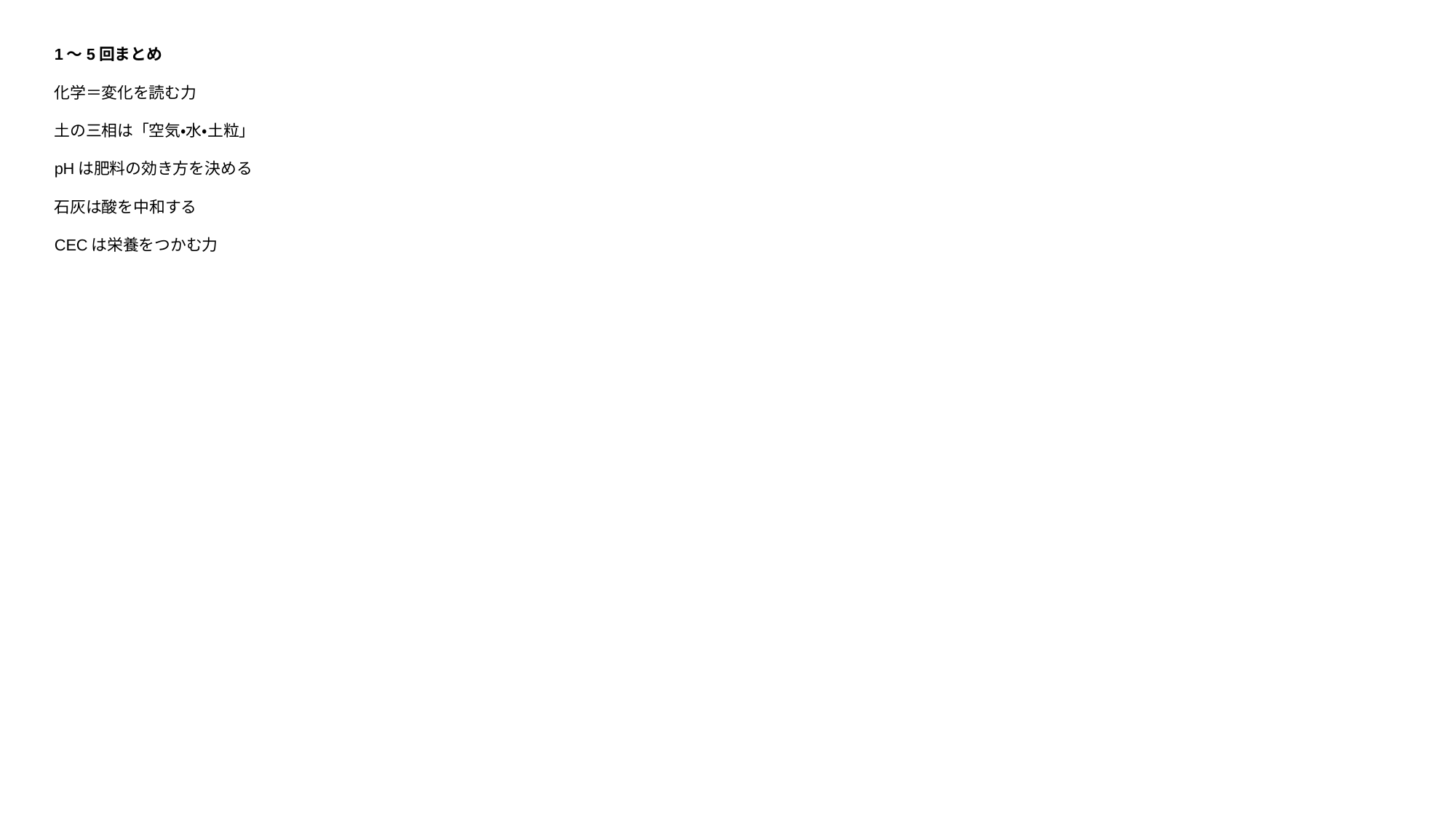

1～5回まとめ

化学＝変化を読む力

土の三相は「空気・水・土粒」

pHは肥料の効き方を決める

石灰は酸を中和する

CECは栄養をつかむ力